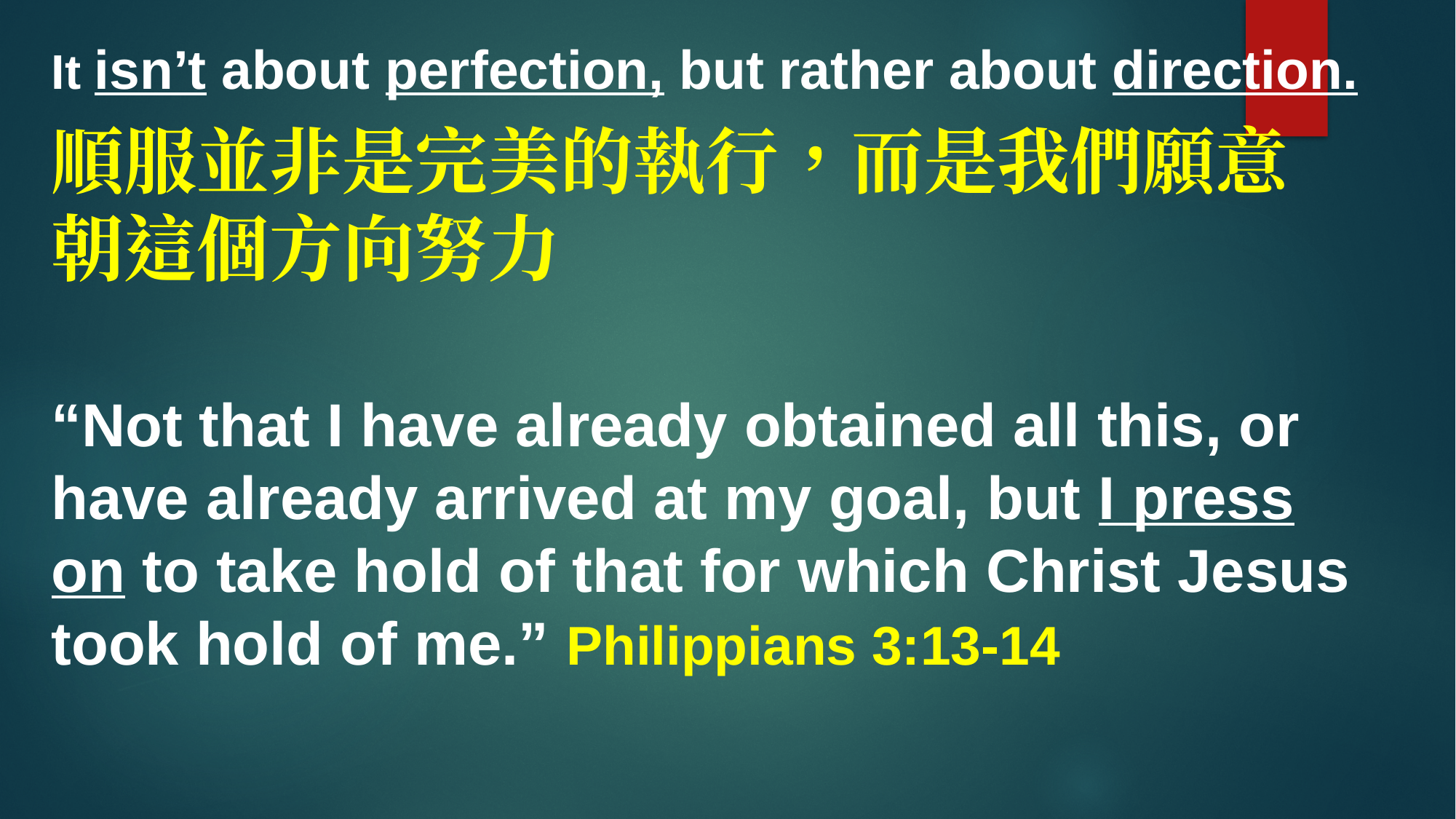

It isn’t about perfection, but rather about direction.
順服並非是完美的執行，而是我們願意朝這個方向努力

“Not that I have already obtained all this, or have already arrived at my goal, but I press on to take hold of that for which Christ Jesus took hold of me.” Philippians 3:13-14